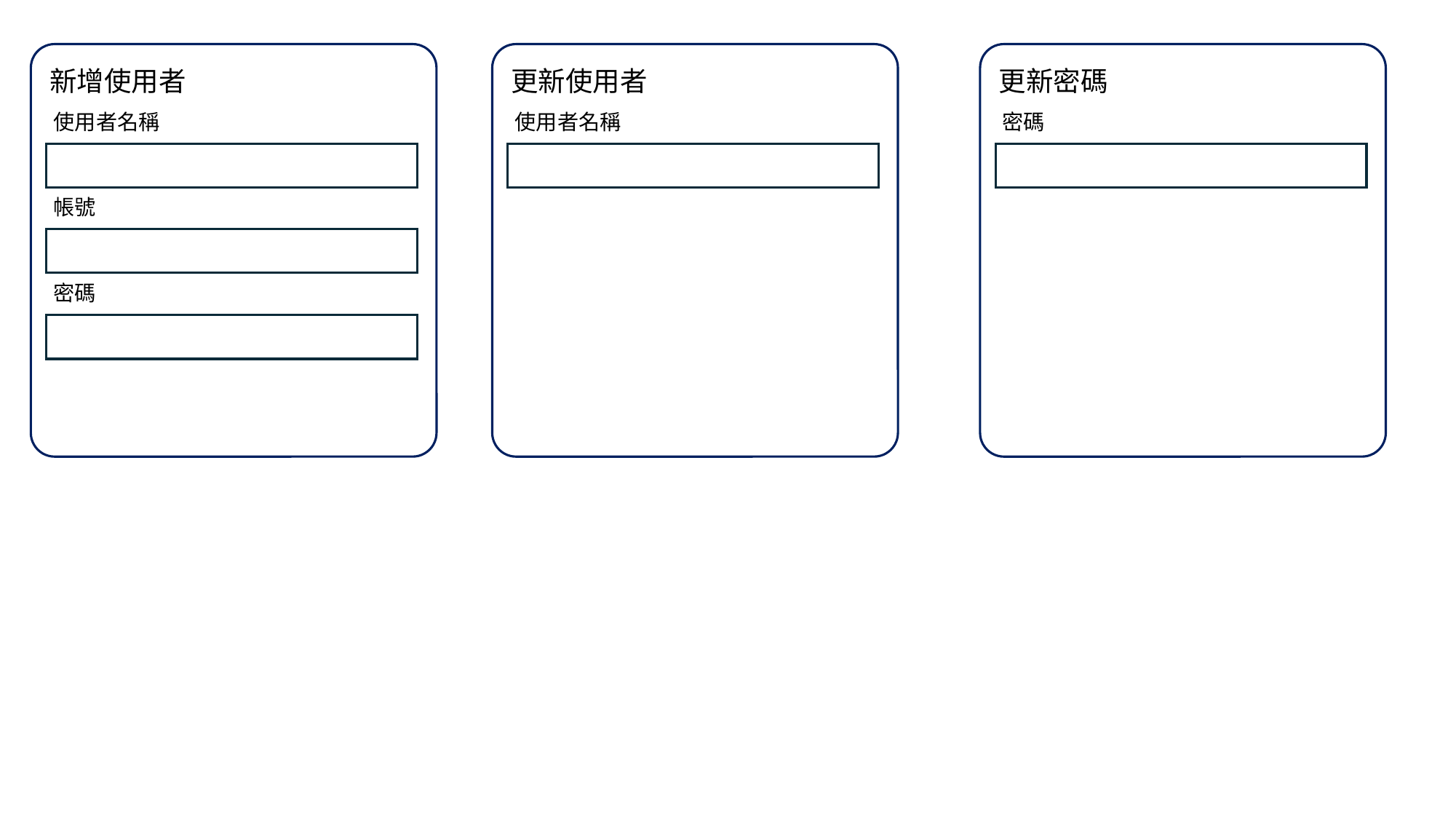

新增使用者
更新使用者
更新密碼
使用者名稱
使用者名稱
密碼

帳號

密碼